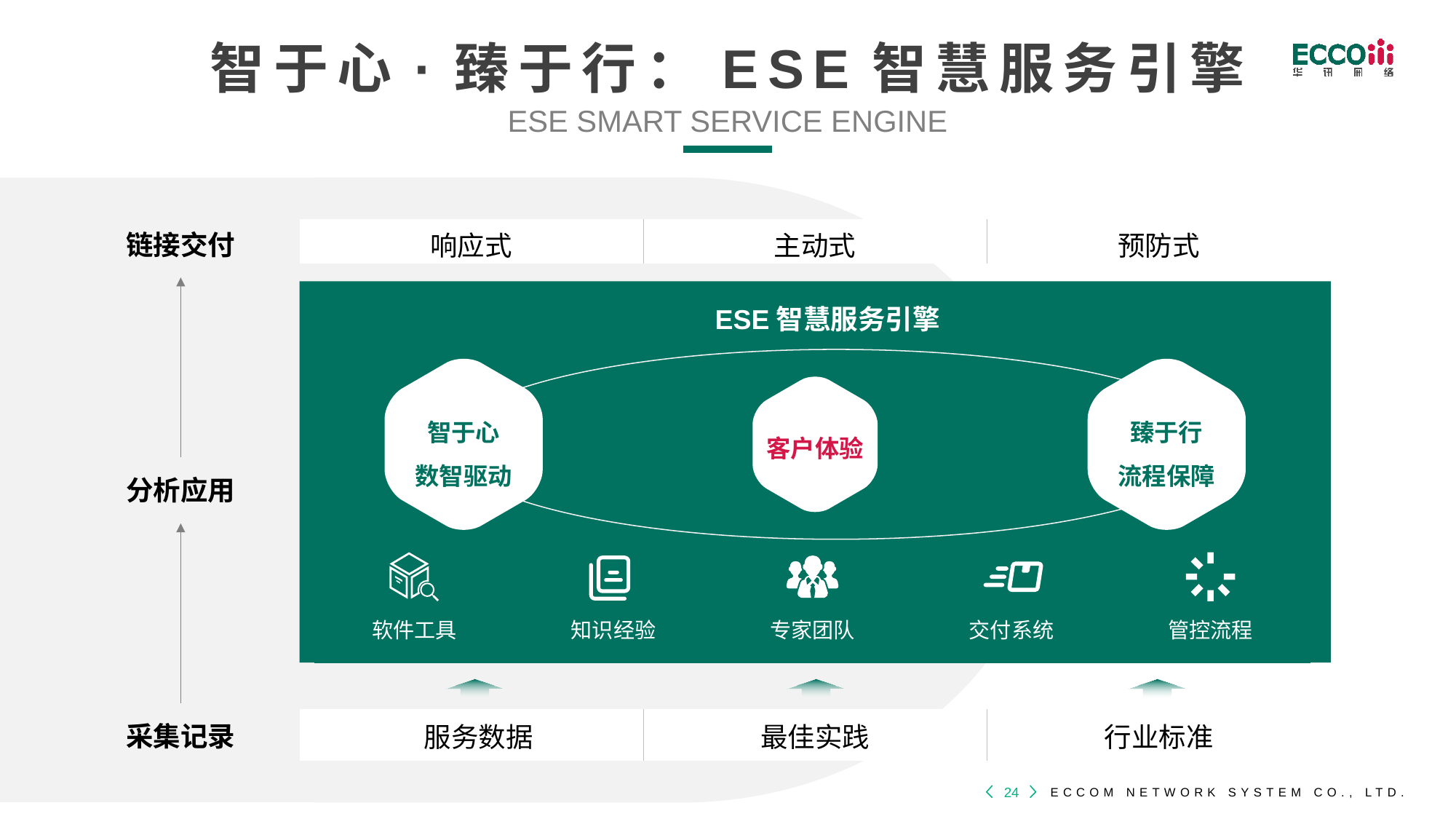

智于心·臻于行：ESE智慧服务引擎
ESE SMART SERVICE ENGINE

| 响应式 | 主动式 | 预防式 |
| --- | --- | --- |
链接交付

ESE智慧服务引擎

智于心
数智驱动

臻于行
流程保障

客户体验
分析应用

| 软件工具 | 知识经验 | 专家团队 | 交付系统 | 管控流程 |
| --- | --- | --- | --- | --- |

| 服务数据 | 最佳实践 | 行业标准 |
| --- | --- | --- |
采集记录